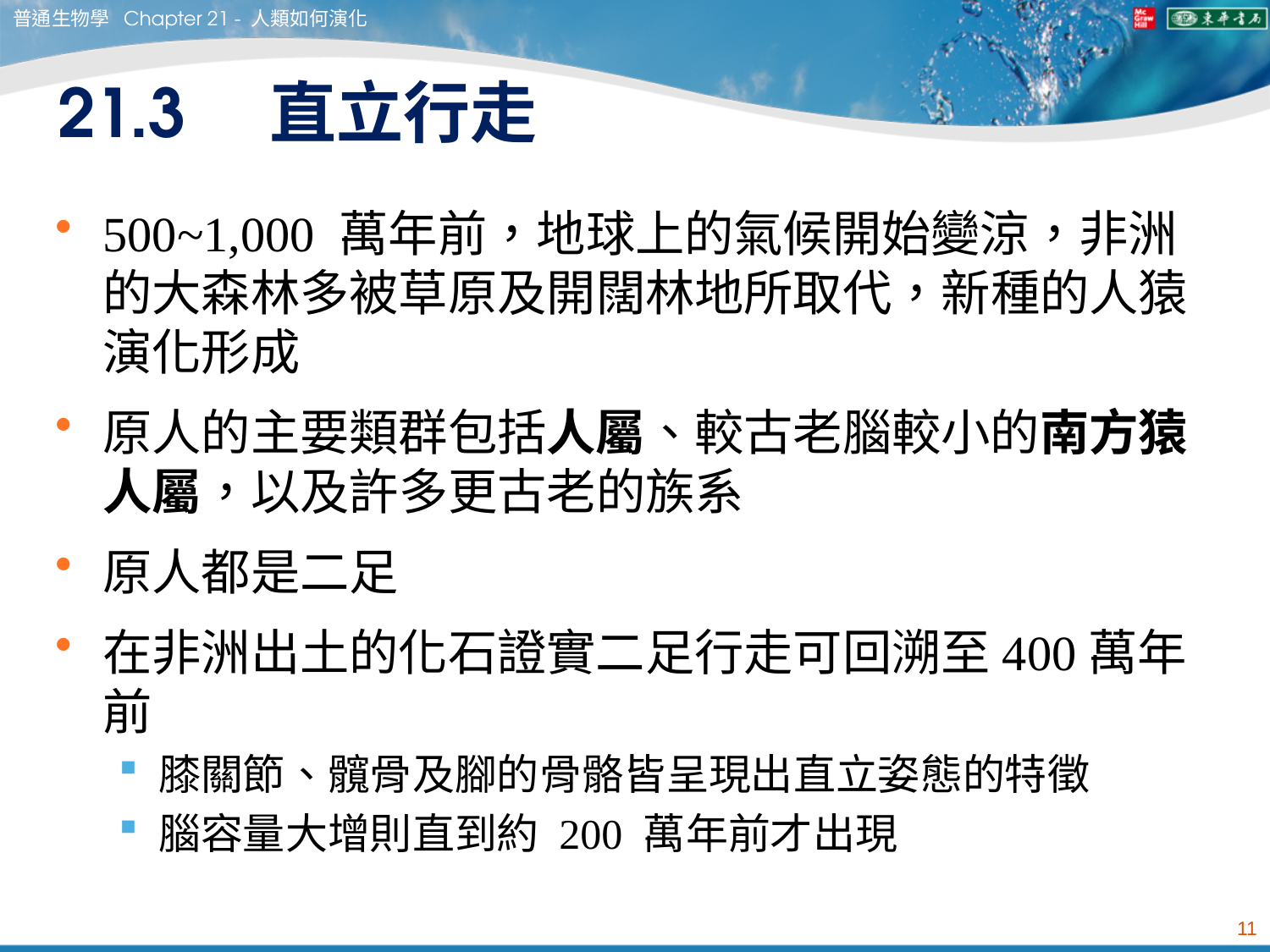

普通生物學  Chapter 21 - 人類如何演化
# 21.3　直立行走
500~1,000 萬年前，地球上的氣候開始變涼，非洲的大森林多被草原及開闊林地所取代，新種的人猿演化形成
原人的主要類群包括人屬、較古老腦較小的南方猿人屬，以及許多更古老的族系
原人都是二足
在非洲出土的化石證實二足行走可回溯至400萬年前
膝關節、髖骨及腳的骨骼皆呈現出直立姿態的特徵
腦容量大增則直到約 200 萬年前才出現
11